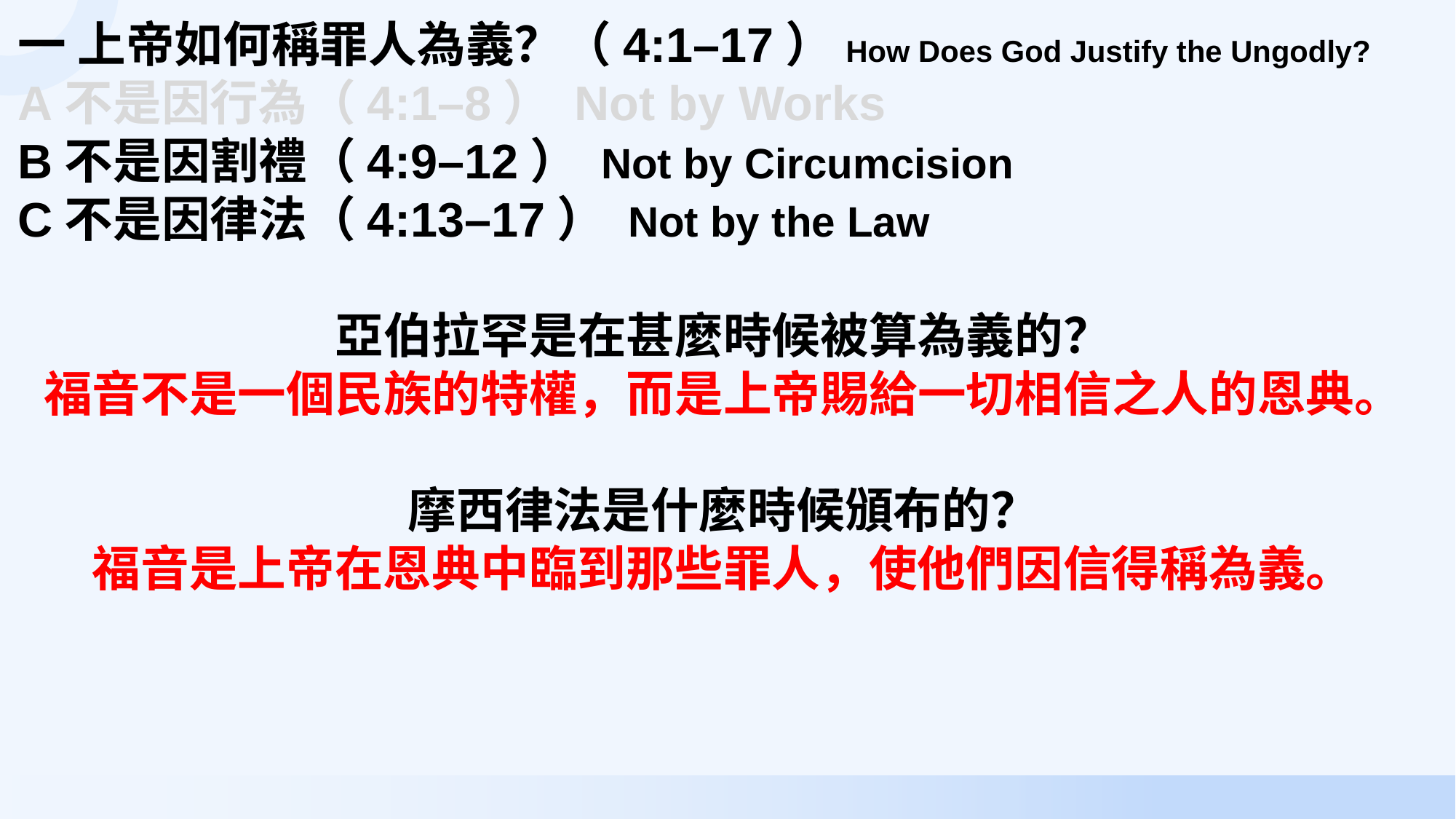

一 上帝如何稱罪人為義？（4:1–17）How Does God Justify the Ungodly?
A不是因行為（4:1–8） Not by Works
B不是因割禮（4:9–12） Not by Circumcision
C不是因律法（4:13–17） Not by the Law

亞伯拉罕是在甚麼時候被算為義的？
福音不是一個民族的特權，而是上帝賜給一切相信之人的恩典。

摩西律法是什麼時候頒布的？
福音是上帝在恩典中臨到那些罪人，使他們因信得稱為義。